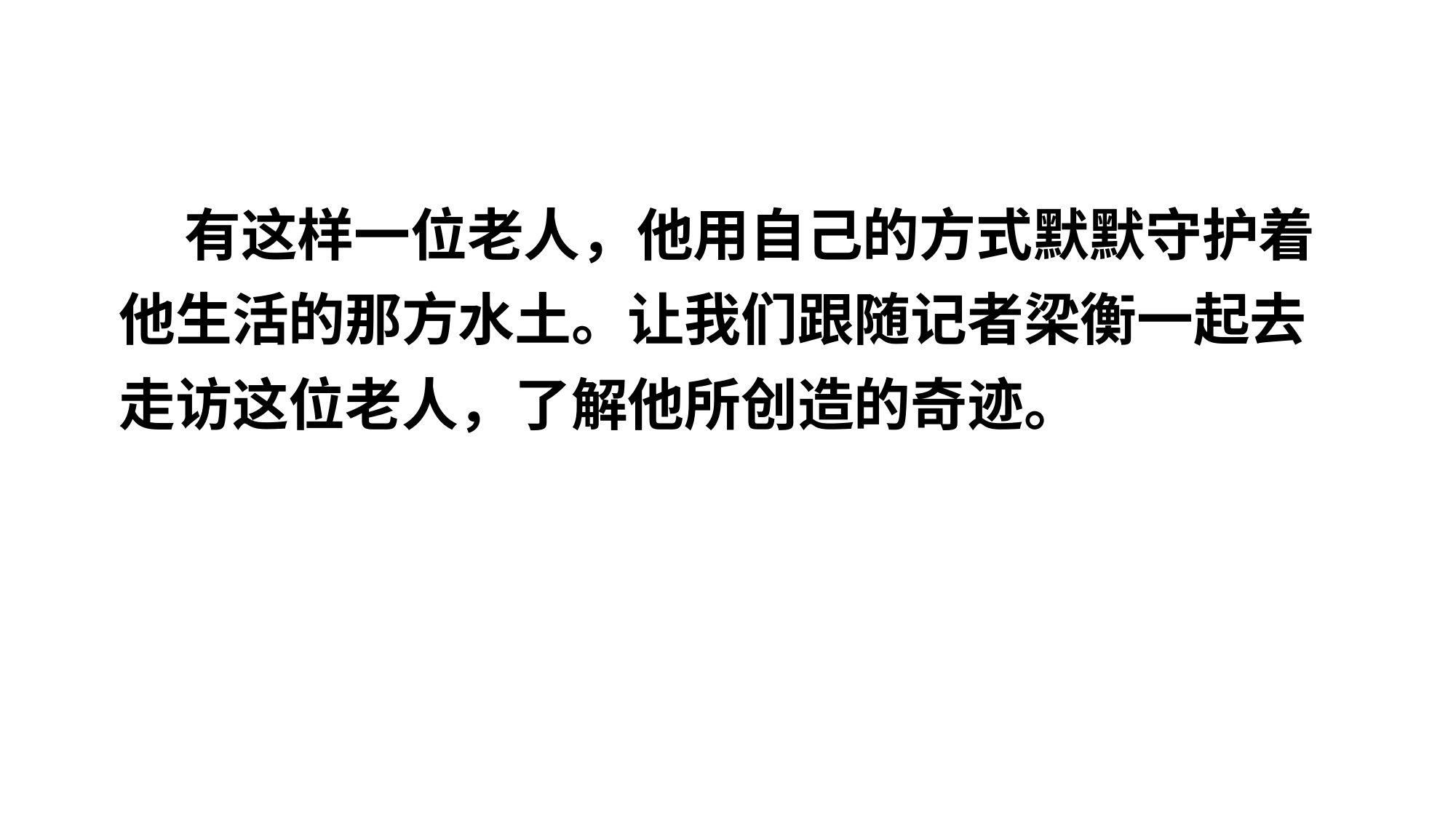

有这样一位老人，他用自己的方式默默守护着他生活的那方水土。让我们跟随记者梁衡一起去走访这位老人，了解他所创造的奇迹。